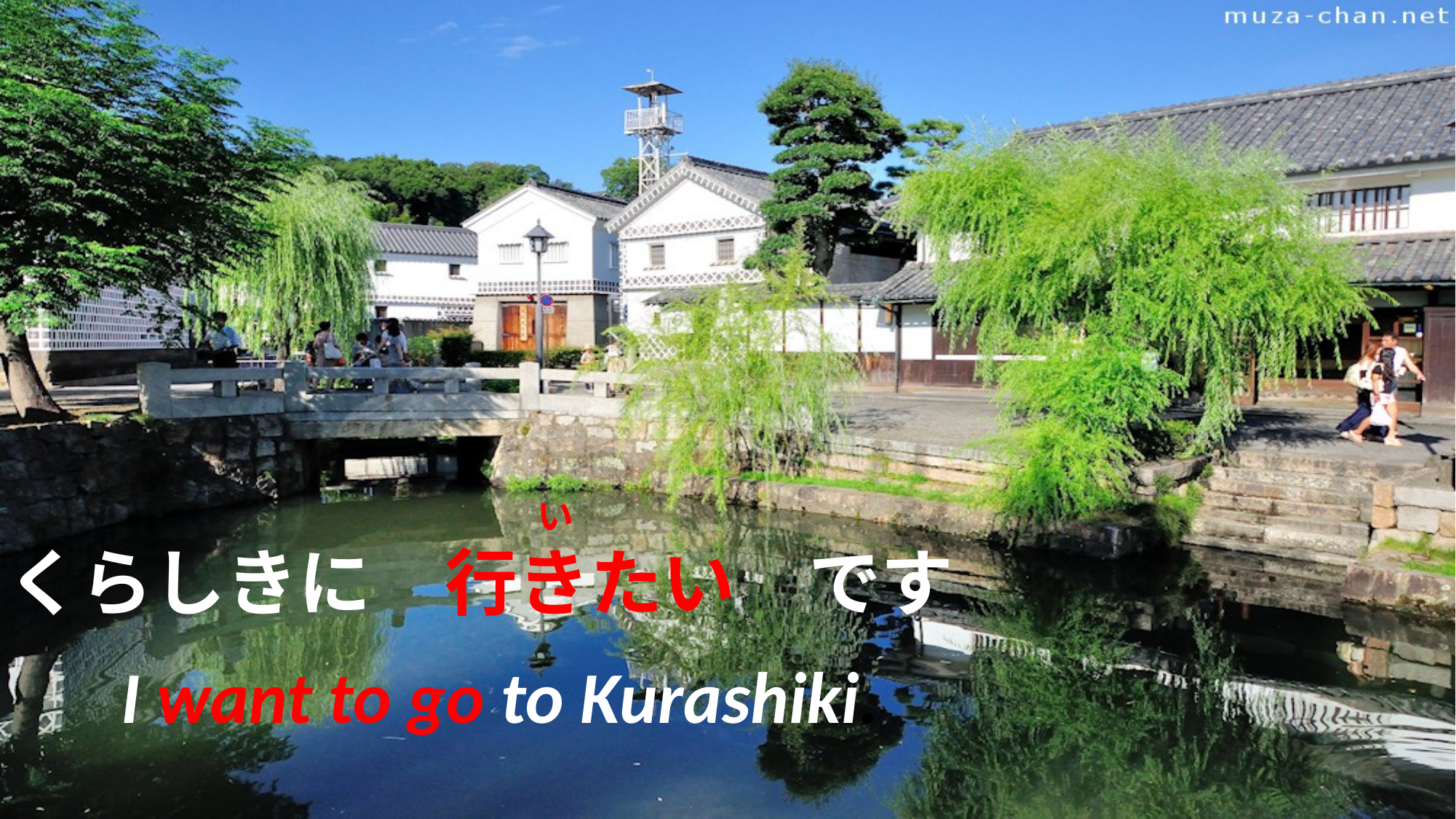

い
　 　　くらしきに　行きたい　です
I want to go to Kurashiki.